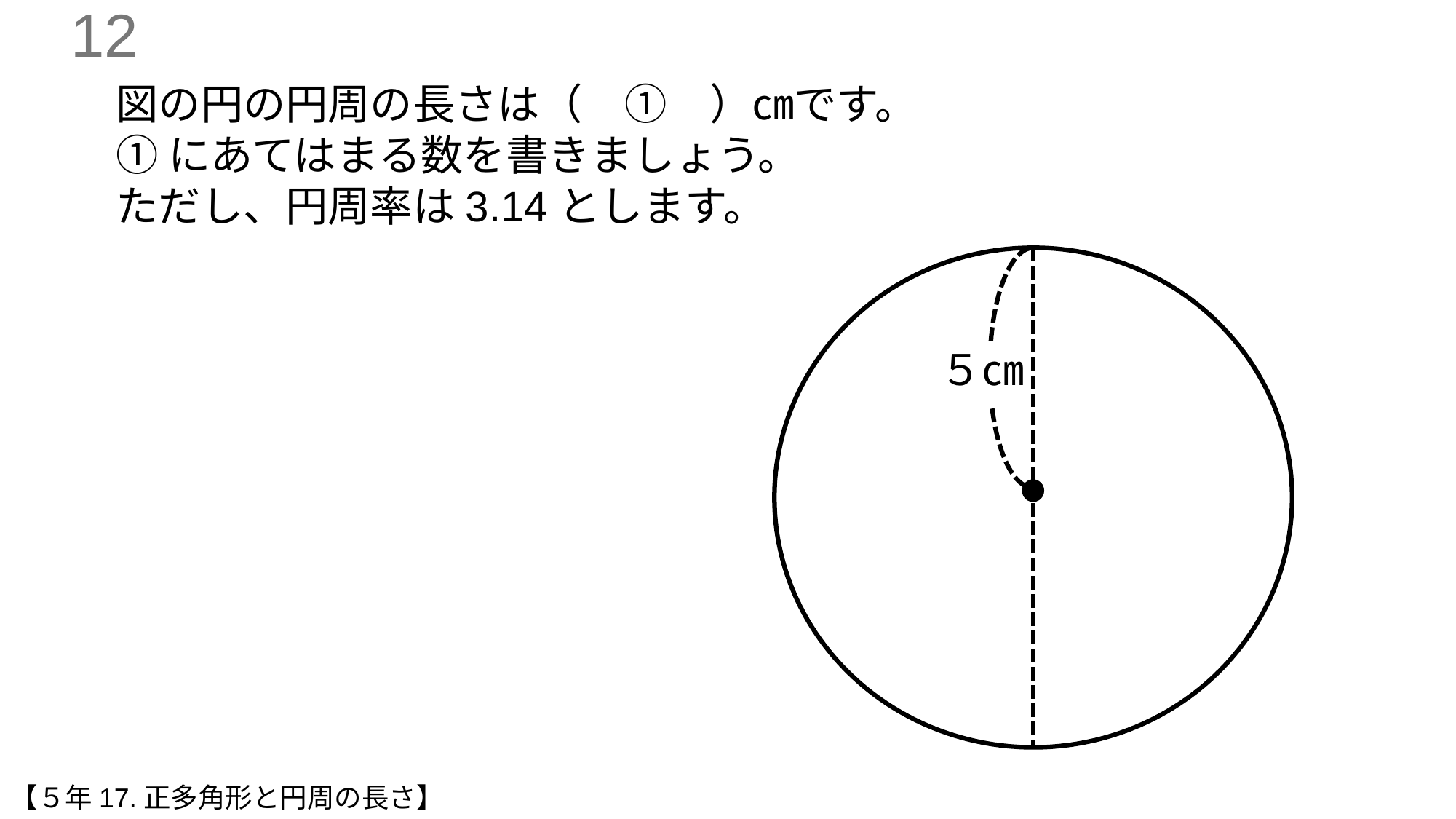

12
図の円の円周の長さは（　①　）㎝です。
①にあてはまる数を書きましょう。
ただし、円周率は3.14とします。

５㎝

【５年17.正多角形と円周の長さ】